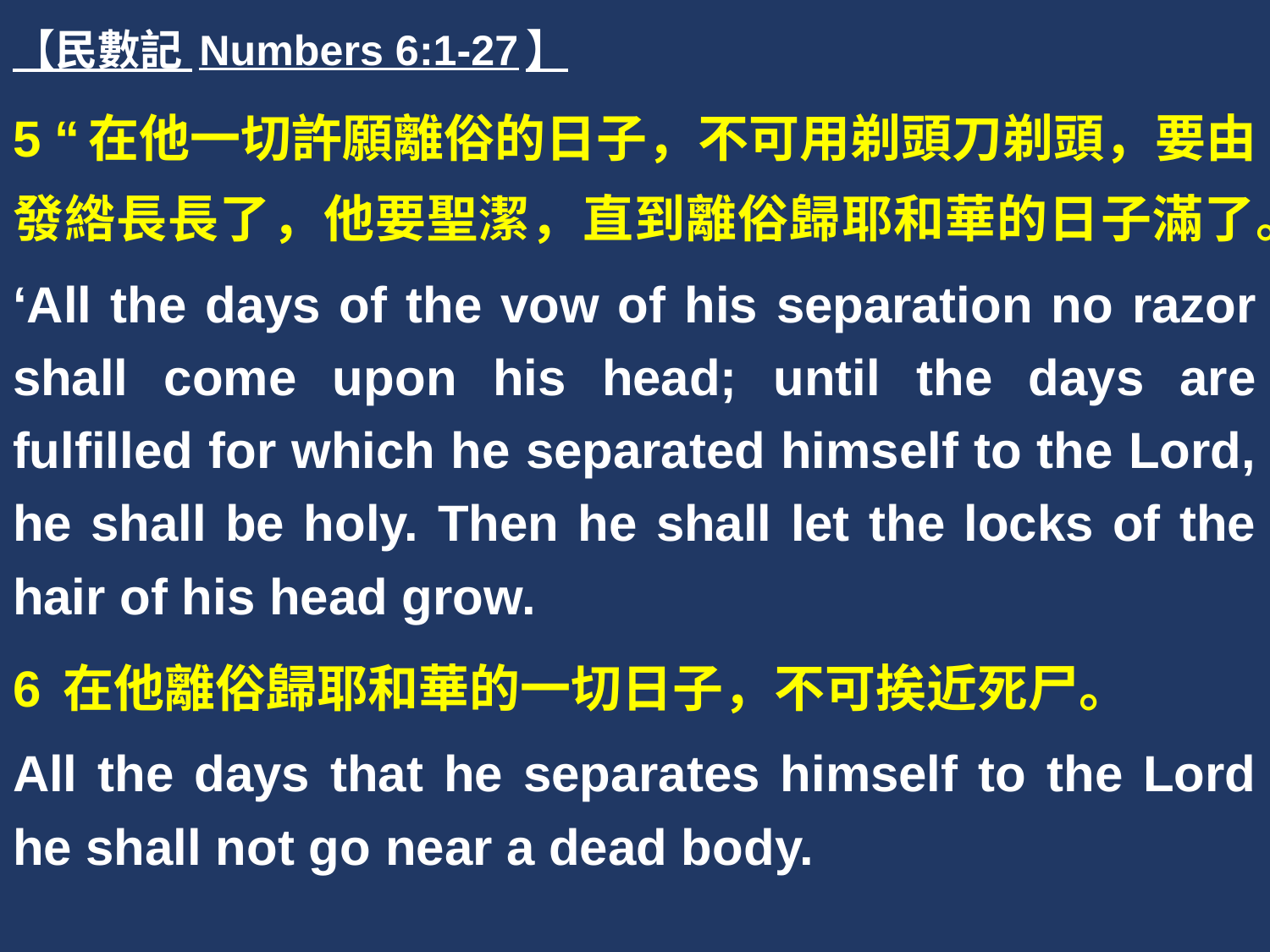

【民數記 Numbers 6:1-27】
5 “在他一切許願離俗的日子，不可用剃頭刀剃頭，要由發綹長長了，他要聖潔，直到離俗歸耶和華的日子滿了。
‘All the days of the vow of his separation no razor shall come upon his head; until the days are fulfilled for which he separated himself to the Lord, he shall be holy. Then he shall let the locks of the hair of his head grow.
6 在他離俗歸耶和華的一切日子，不可挨近死尸。
All the days that he separates himself to the Lord he shall not go near a dead body.